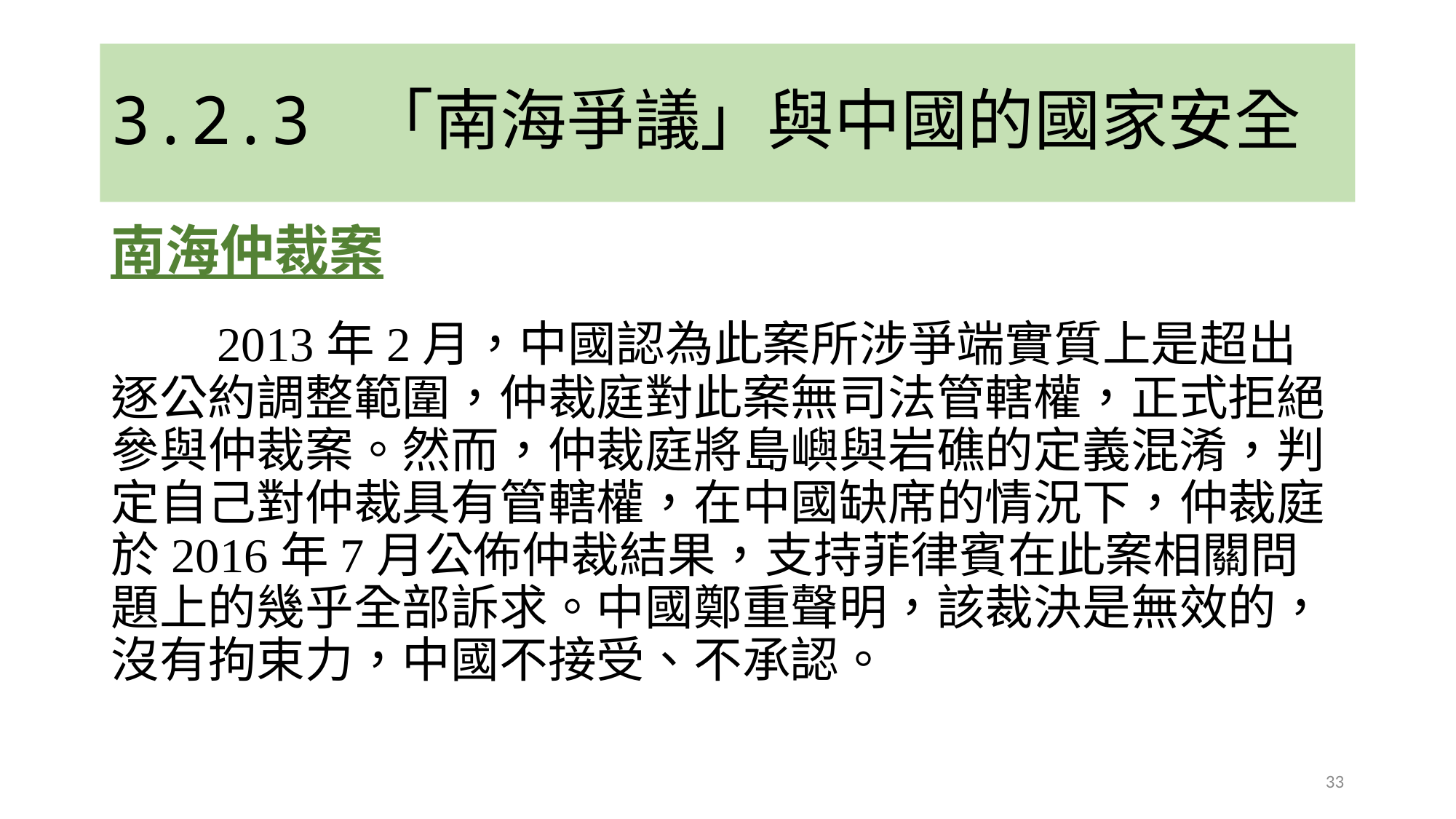

# 3.2.3 「南海爭議」與中國的國家安全
南海仲裁案
        2013年2月，中國認為此案所涉爭端實質上是超出逐公約調整範圍，仲裁庭對此案無司法管轄權，正式拒絕參與仲裁案。然而，仲裁庭將島嶼與岩礁的定義混淆，判定自己對仲裁具有管轄權，在中國缺席的情況下，仲裁庭於2016年7月公佈仲裁結果，支持菲律賓在此案相關問題上的幾乎全部訴求。中國鄭重聲明，該裁決是無效的，沒有拘束力，中國不接受、不承認。
33